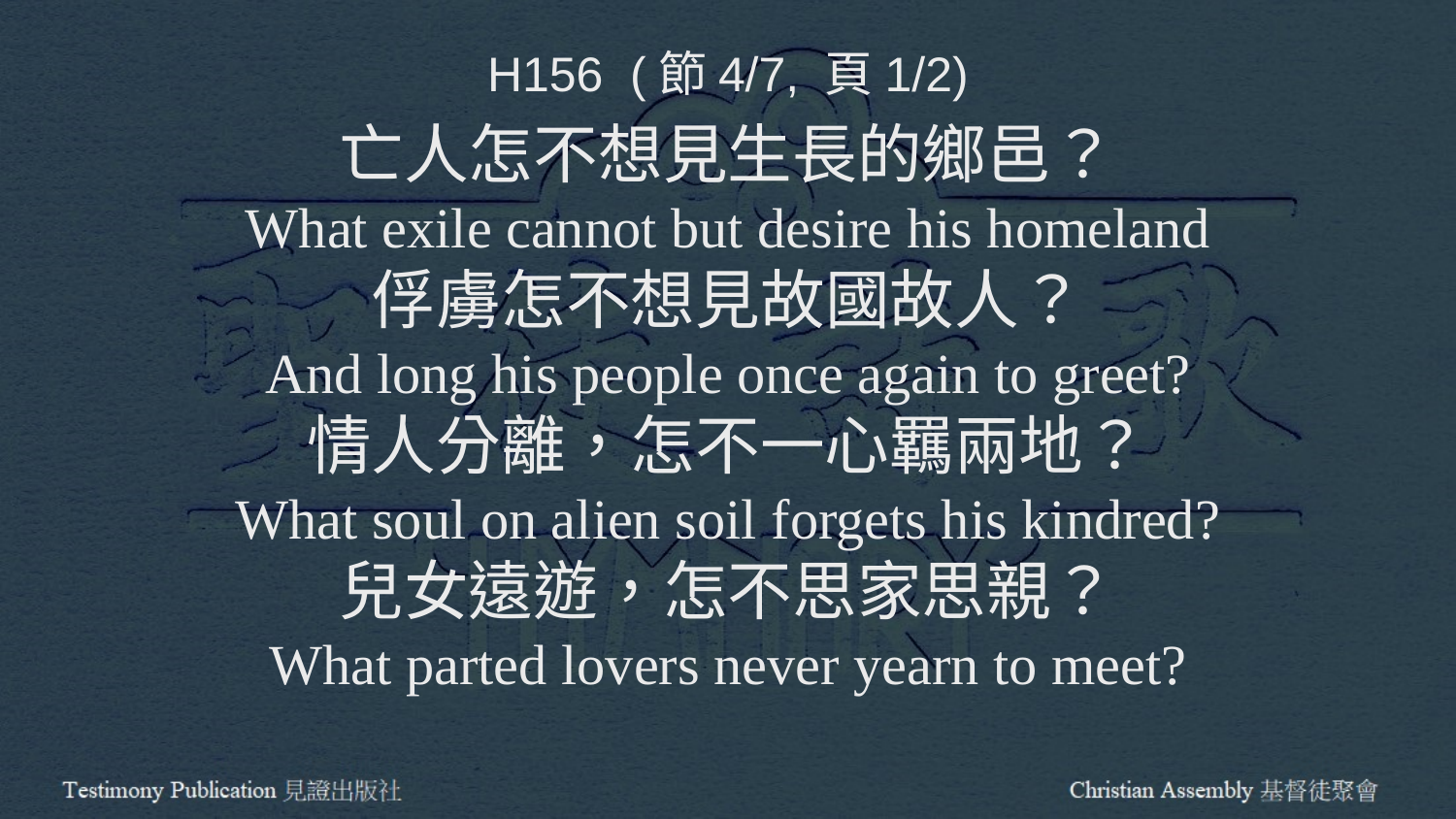

H156  (節4/7, 頁1/2)
亡人怎不想見生長的鄉邑？
What exile cannot but desire his homeland
俘虜怎不想見故國故人？
And long his people once again to greet?
情人分離，怎不一心羈兩地？
What soul on alien soil forgets his kindred?
兒女遠遊，怎不思家思親？
What parted lovers never yearn to meet?